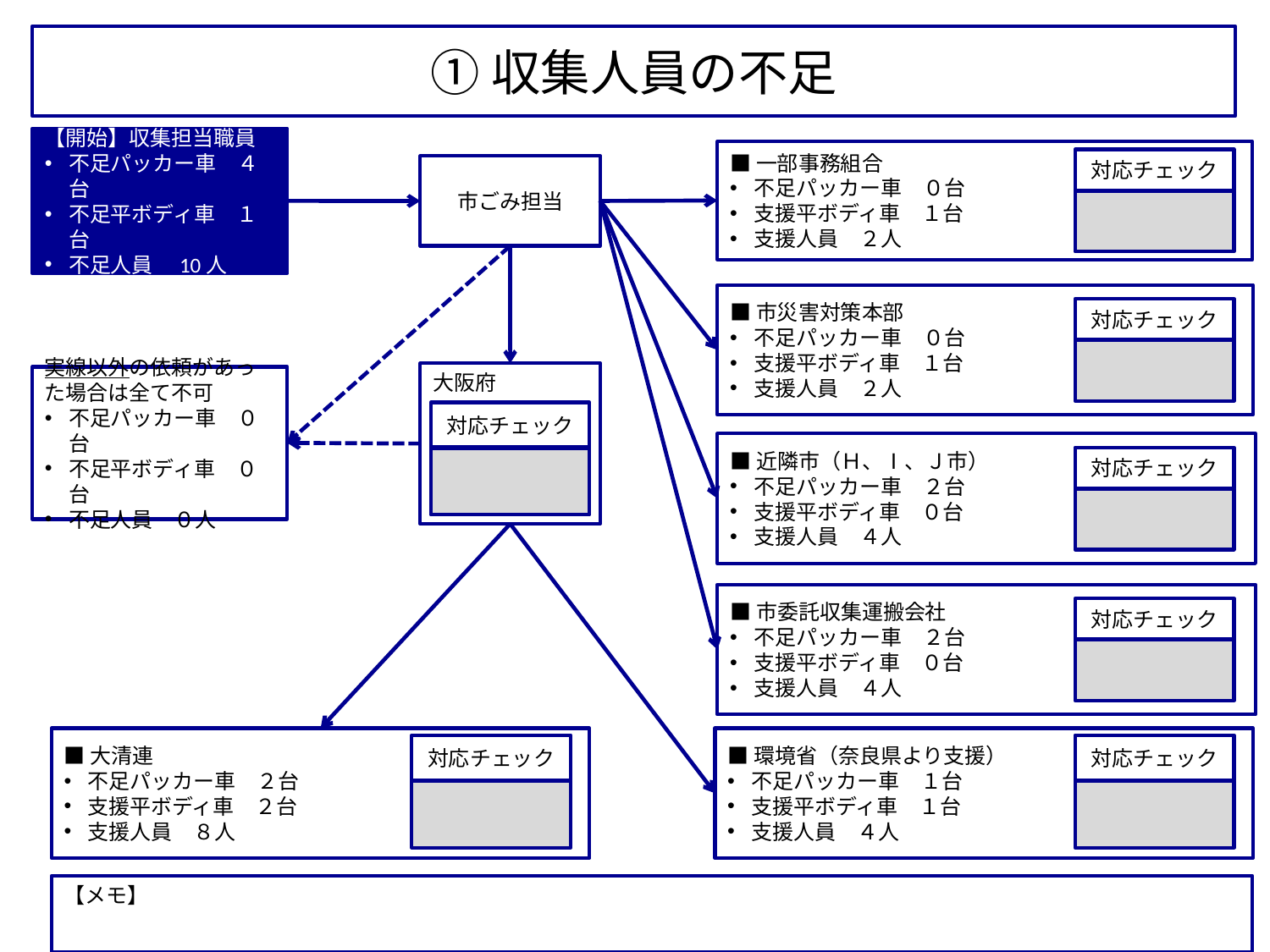

①収集人員の不足
【開始】収集担当職員
不足パッカー車　４台
不足平ボディ車　１台
不足人員　10人
■一部事務組合
不足パッカー車　０台
支援平ボディ車　１台
支援人員　２人
対応チェック

市ごみ担当
■市災害対策本部
不足パッカー車　０台
支援平ボディ車　１台
支援人員　２人
対応チェック

大阪府
対応チェック

実線以外の依頼があった場合は全て不可
不足パッカー車　０台
不足平ボディ車　０台
不足人員　０人
■近隣市（Ｈ、Ⅰ、Ｊ市）
不足パッカー車　２台
支援平ボディ車　０台
支援人員　４人
対応チェック

■市委託収集運搬会社
不足パッカー車　２台
支援平ボディ車　０台
支援人員　４人
対応チェック

■大清連
不足パッカー車　２台
支援平ボディ車　２台
支援人員　８人
■環境省（奈良県より支援）
不足パッカー車　１台
支援平ボディ車　１台
支援人員　４人
対応チェック

対応チェック

【メモ】